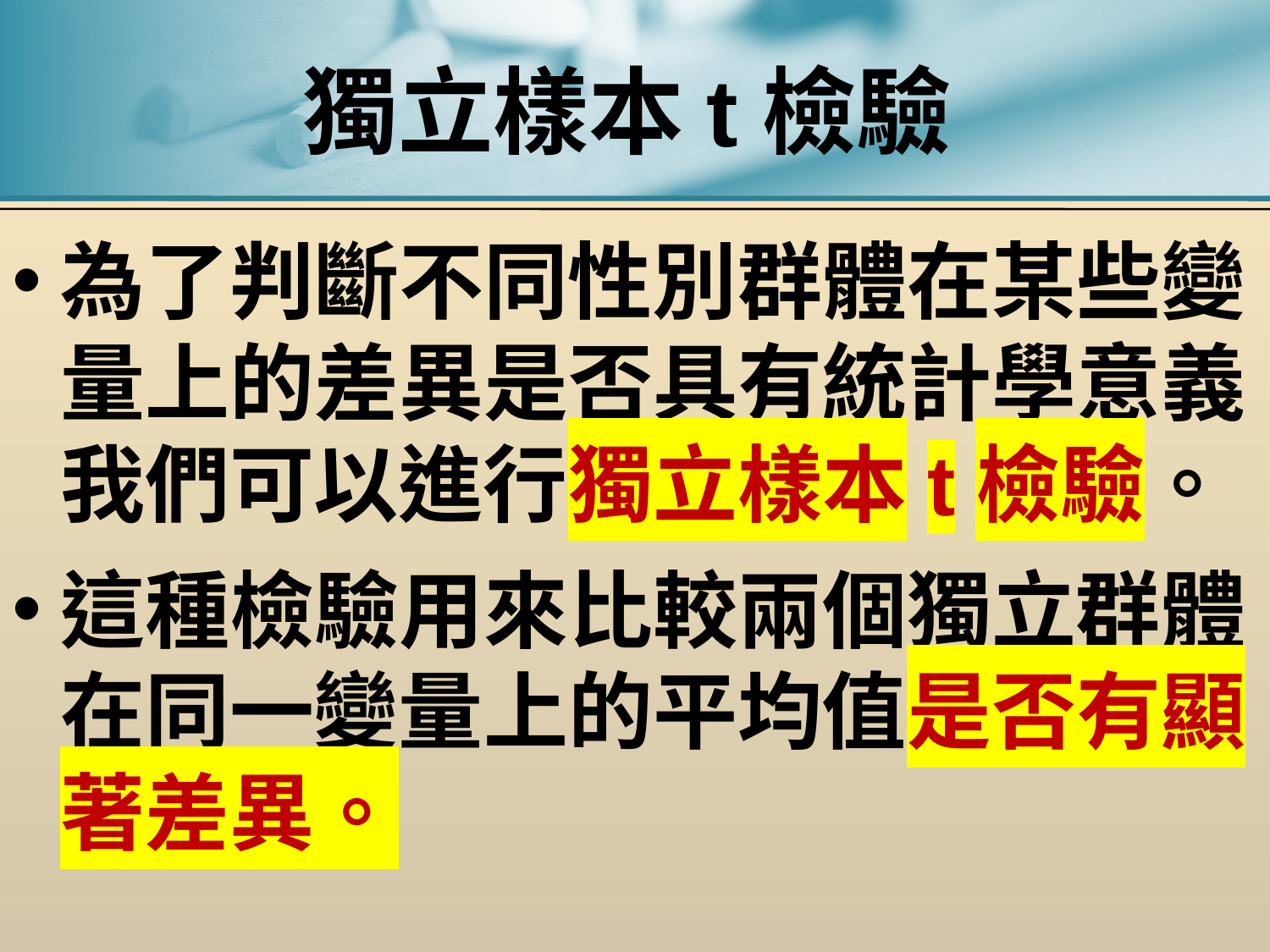

# 獨立樣本t檢驗
為了判斷不同性別群體在某些變量上的差異是否具有統計學意義，我們可以進行獨立樣本t檢驗。
這種檢驗用來比較兩個獨立群體在同一變量上的平均值是否有顯著差異。